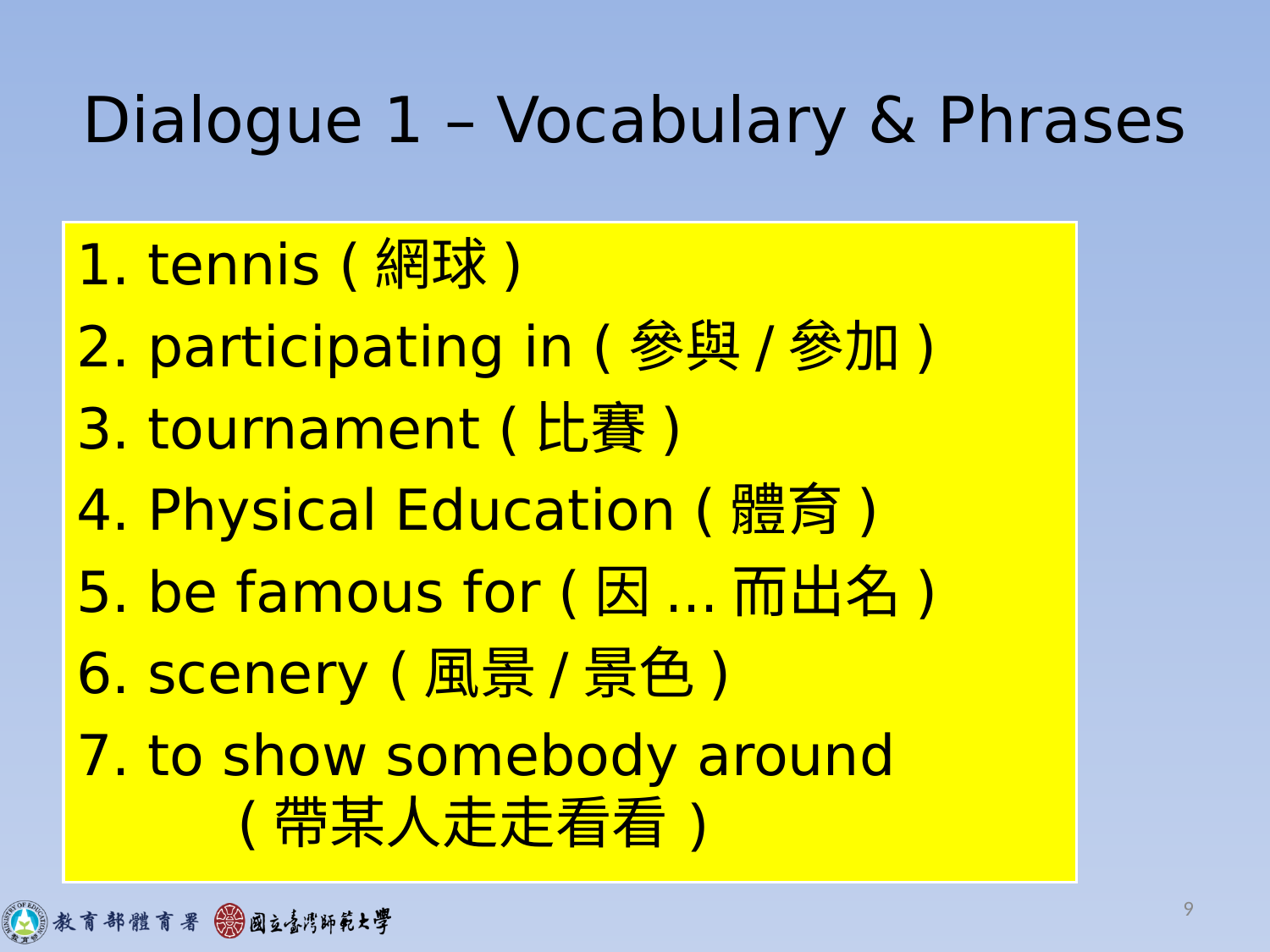

# Dialogue 1 – Vocabulary & Phrases
tennis (網球)
participating in (參與/參加)
tournament (比賽)
Physical Education (體育)
be famous for (因...而出名)
scenery (風景/景色)
to show somebody around               (帶某人走走看看)

9